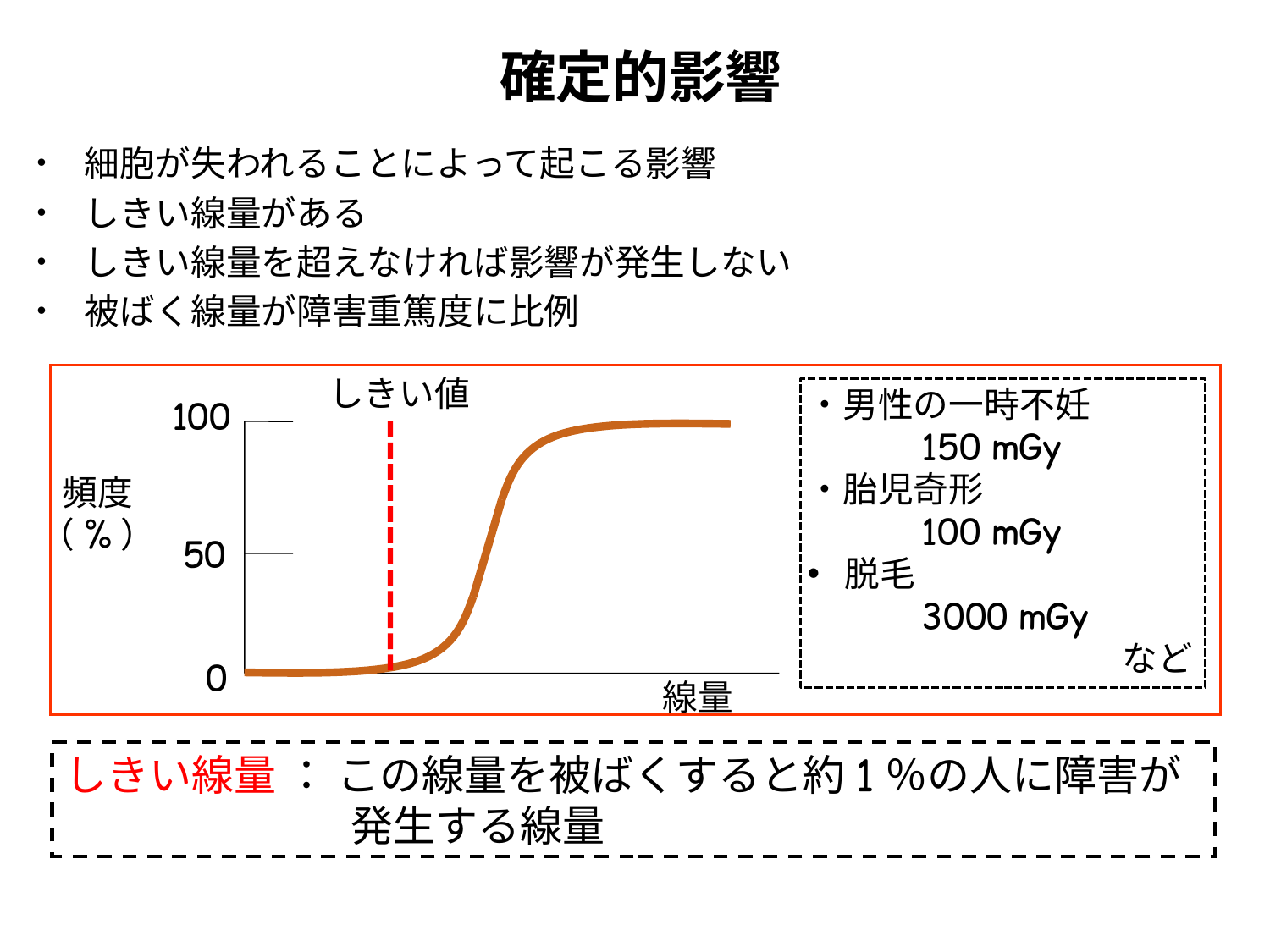

確定的影響
細胞が失われることによって起こる影響
しきい線量がある
しきい線量を超えなければ影響が発生しない
被ばく線量が障害重篤度に比例

しきい値

・男性の一時不妊
　　　150 mGy
・胎児奇形
　　　100 mGy
脱毛
　　　3000 mGy
など

100

頻度
（%）
50

0
線量

しきい線量 ： この線量を被ばくすると約1％の人に障害が発生する線量